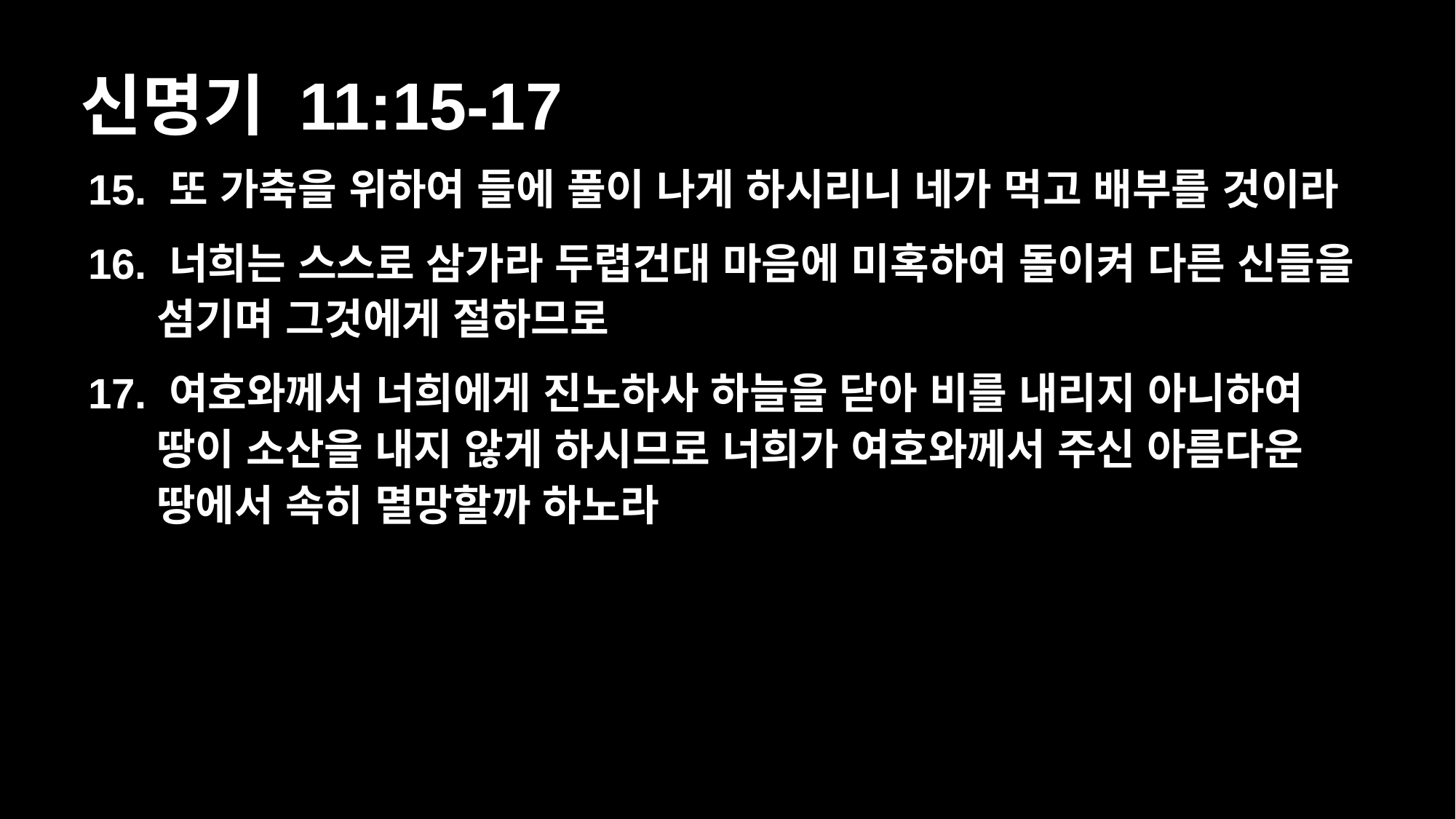

# 신명기 11:15-17
15. 또 가축을 위하여 들에 풀이 나게 하시리니 네가 먹고 배부를 것이라
16. 너희는 스스로 삼가라 두렵건대 마음에 미혹하여 돌이켜 다른 신들을 섬기며 그것에게 절하므로
17. 여호와께서 너희에게 진노하사 하늘을 닫아 비를 내리지 아니하여 땅이 소산을 내지 않게 하시므로 너희가 여호와께서 주신 아름다운 땅에서 속히 멸망할까 하노라